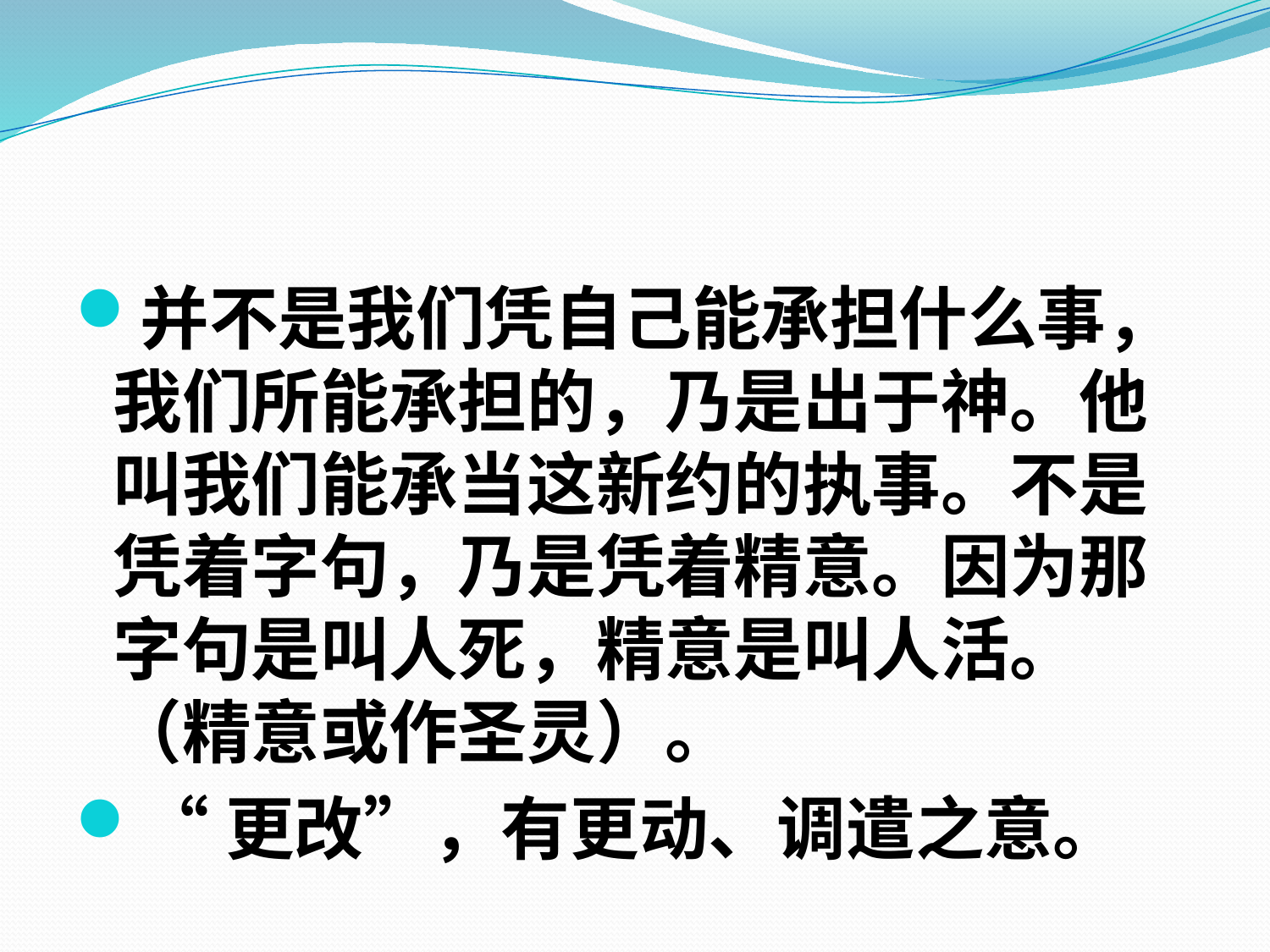

#
并不是我们凭自己能承担什么事，我们所能承担的，乃是出于神。他叫我们能承当这新约的执事。不是凭着字句，乃是凭着精意。因为那字句是叫人死，精意是叫人活。（精意或作圣灵）。
“更改”，有更动、调遣之意。